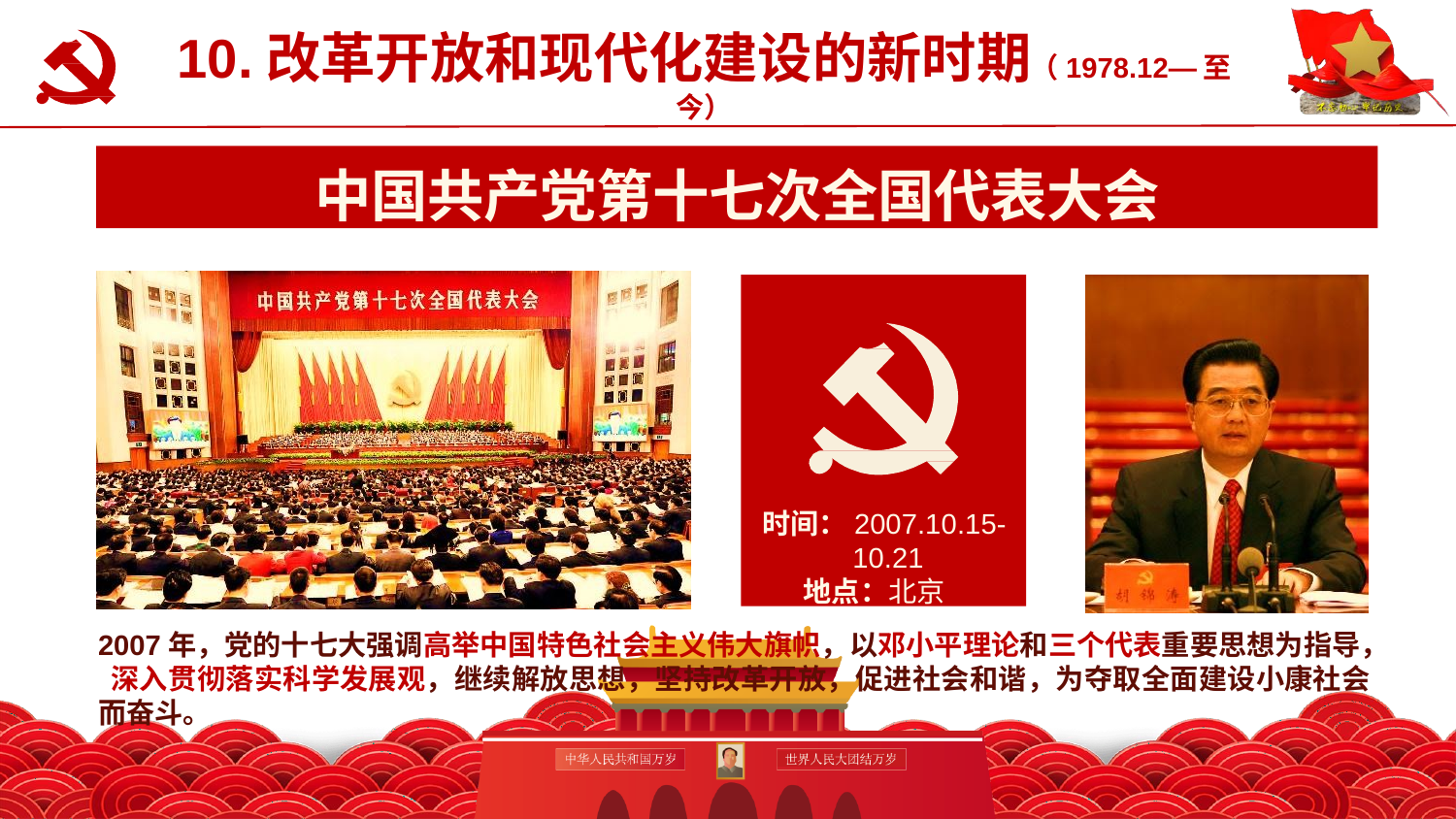

10.改革开放和现代化建设的新时期（1978.12—至今）
认真学习党史新中国史

中国共产党第十七次全国代表大会

时间：2007.10.15-  10.21
地点：北京
2007年，党的十七大强调高举中国特色社会主义伟大旗帜，以邓小平理论和三个代表重要思想为指导，  深入贯彻落实科学发展观，继续解放思想，坚持改革开放，促进社会和谐，为夺取全面建设小康社会 而奋斗。